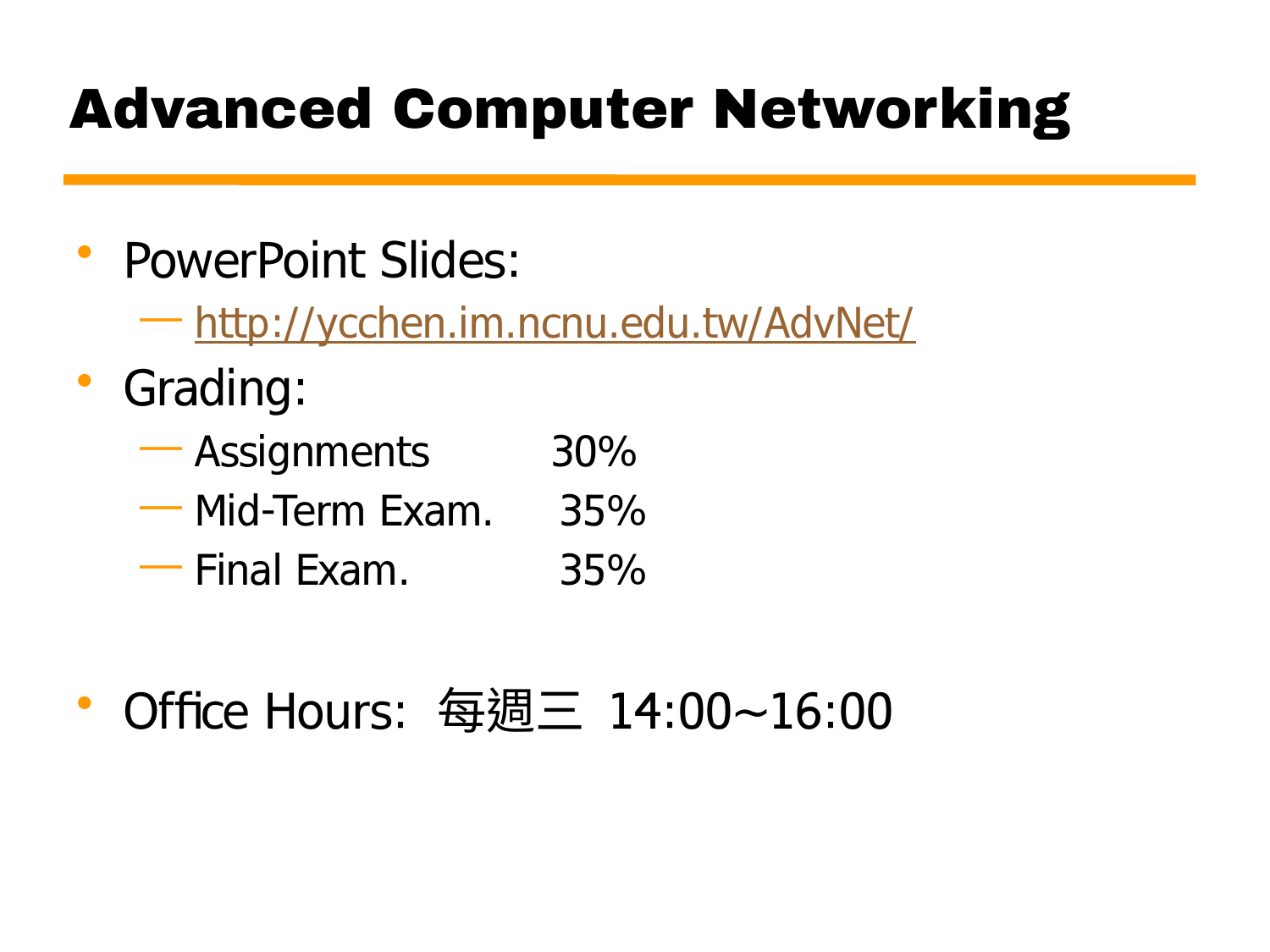

# Advanced Computer Networking
PowerPoint Slides:
 http://ycchen.im.ncnu.edu.tw/AdvNet/
Grading:
 Assignments	         30%
 Mid-Term Exam.	35%
 Final Exam.		35%

Office Hours: 每週三 14:00~16:00